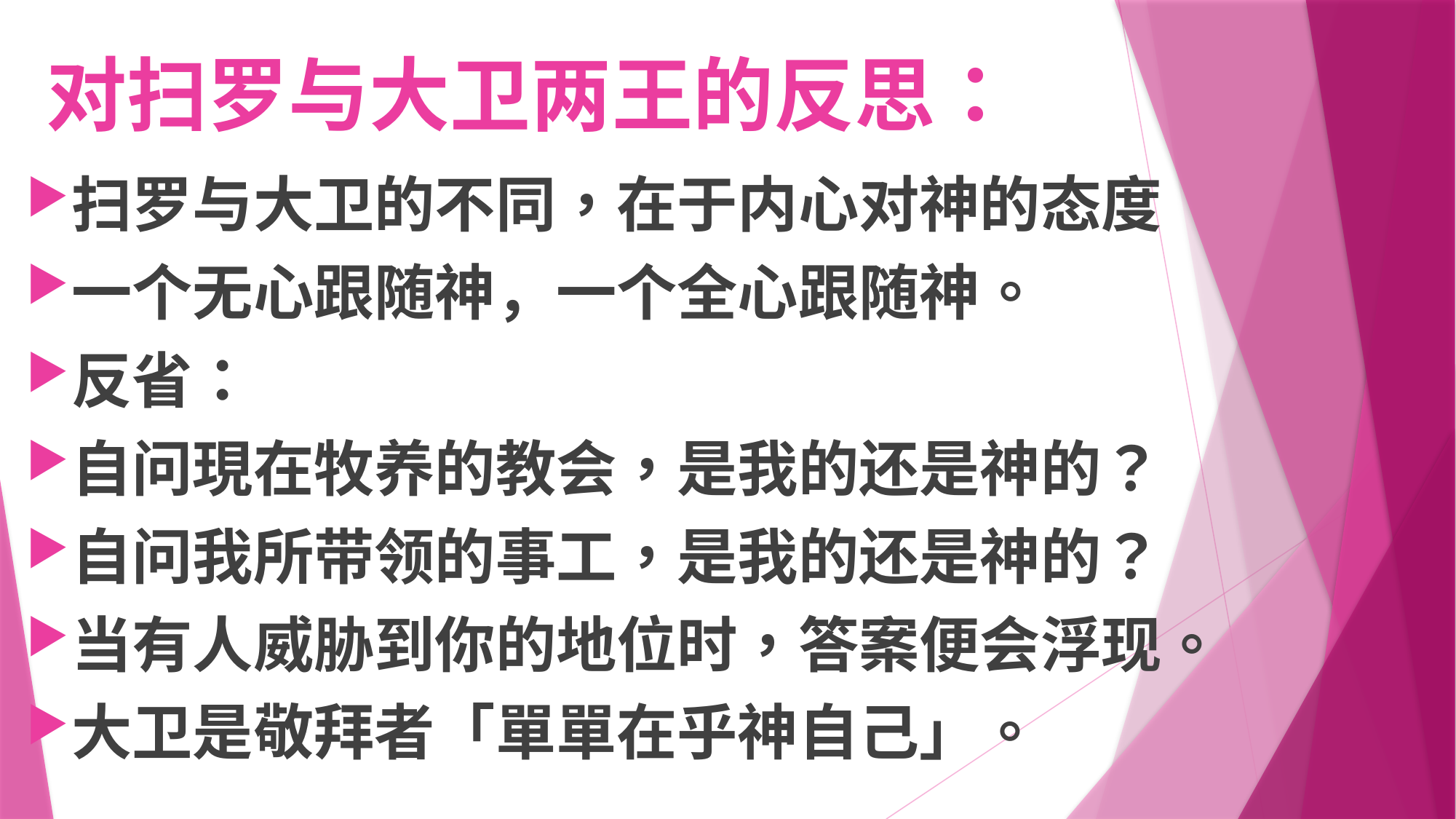

# 对扫罗与大卫两王的反思：
扫罗与大卫的不同，在于内心对神的态度
一个无心跟随神，一个全心跟随神。
反省：
自问現在牧养的教会，是我的还是神的？
自问我所带领的事工，是我的还是神的？
当有人威胁到你的地位时，答案便会浮现。
大卫是敬拜者「單單在乎神自己」。